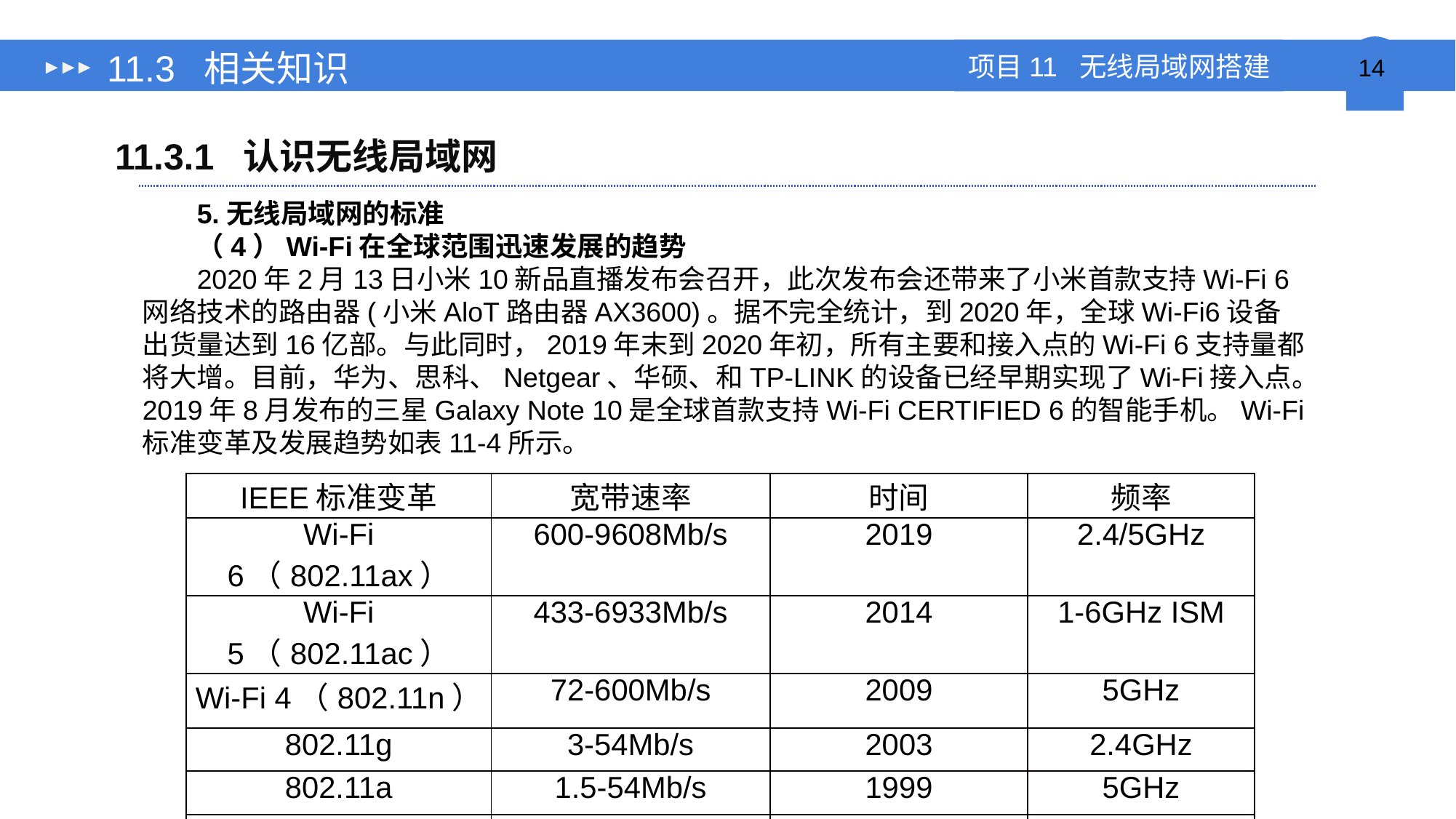

# 11.3  相关知识
11.3.1  认识无线局域网

5.无线局域网的标准
（4）Wi-Fi在全球范围迅速发展的趋势
2020年2月13日小米10新品直播发布会召开，此次发布会还带来了小米首款支持Wi-Fi 6网络技术的路由器(小米AloT路由器AX3600)。据不完全统计，到2020年，全球Wi-Fi6设备出货量达到16亿部。与此同时，2019年末到2020年初，所有主要和接入点的Wi-Fi 6支持量都将大增。目前，华为、思科、Netgear、华硕、和TP-LINK的设备已经早期实现了Wi-Fi接入点。2019年8月发布的三星Galaxy Note 10是全球首款支持Wi-Fi CERTIFIED 6的智能手机。Wi-Fi标准变革及发展趋势如表11-4所示。

| IEEE标准变革 | 宽带速率 | 时间 | 频率 |
| --- | --- | --- | --- |
| Wi-Fi 6（802.11ax） | 600-9608Mb/s | 2019 | 2.4/5GHz |
| Wi-Fi 5（802.11ac） | 433-6933Mb/s | 2014 | 1-6GHz ISM |
| Wi-Fi 4（802.11n） | 72-600Mb/s | 2009 | 5GHz |
| 802.11g | 3-54Mb/s | 2003 | 2.4GHz |
| 802.11a | 1.5-54Mb/s | 1999 | 5GHz |
| 802.11b | 1-11Mb/s | 1999 | 2.4GHz |